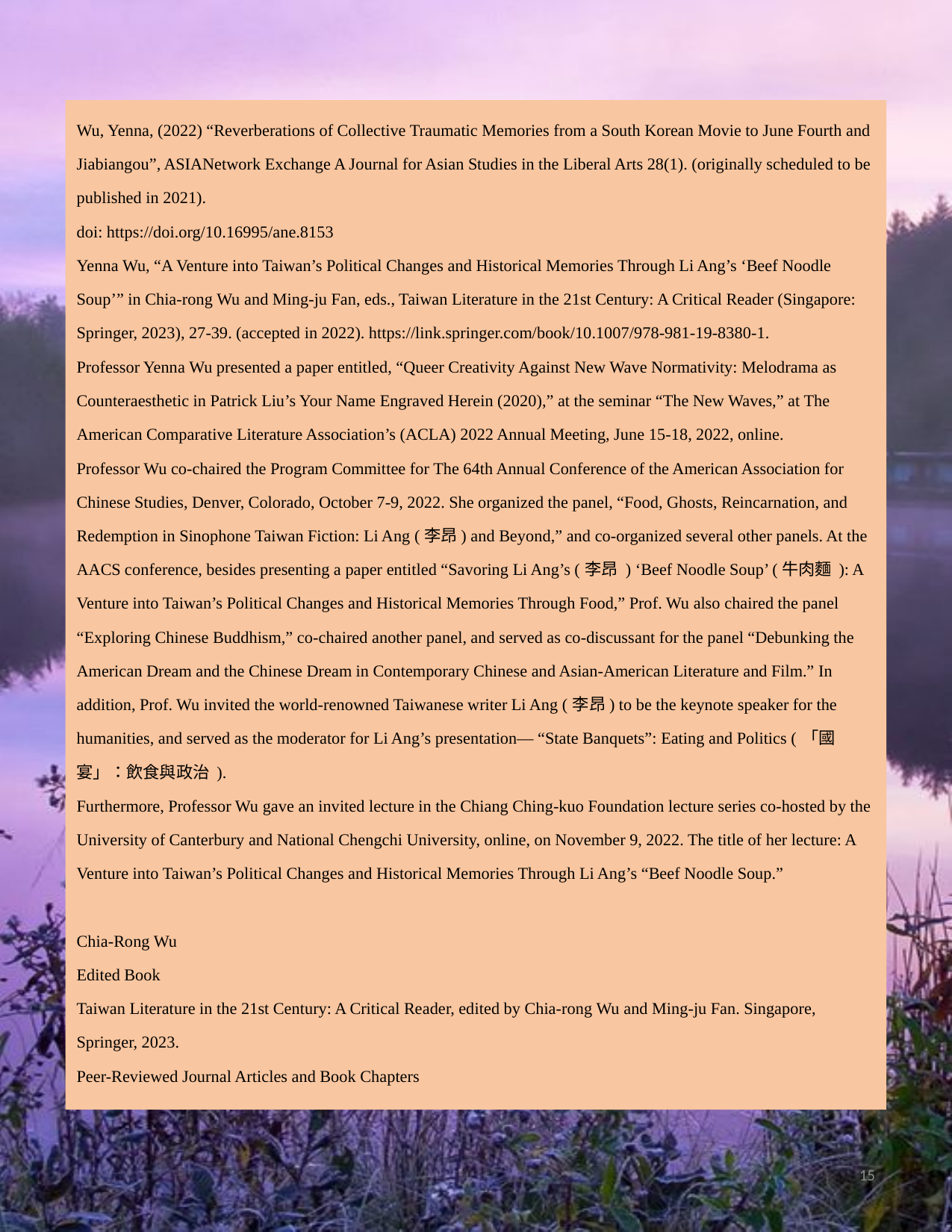

Wu, Yenna, (2022) “Reverberations of Collective Traumatic Memories from a South Korean Movie to June Fourth and Jiabiangou”, ASIANetwork Exchange A Journal for Asian Studies in the Liberal Arts 28(1). (originally scheduled to be published in 2021).
doi: https://doi.org/10.16995/ane.8153
Yenna Wu, “A Venture into Taiwan’s Political Changes and Historical Memories Through Li Ang’s ‘Beef Noodle Soup’” in Chia-rong Wu and Ming-ju Fan, eds., Taiwan Literature in the 21st Century: A Critical Reader (Singapore: Springer, 2023), 27-39. (accepted in 2022). https://link.springer.com/book/10.1007/978-981-19-8380-1.
Professor Yenna Wu presented a paper entitled, “Queer Creativity Against New Wave Normativity: Melodrama as Counteraesthetic in Patrick Liu’s Your Name Engraved Herein (2020),” at the seminar “The New Waves,” at The American Comparative Literature Association’s (ACLA) 2022 Annual Meeting, June 15-18, 2022, online.
Professor Wu co-chaired the Program Committee for The 64th Annual Conference of the American Association for Chinese Studies, Denver, Colorado, October 7-9, 2022. She organized the panel, “Food, Ghosts, Reincarnation, and Redemption in Sinophone Taiwan Fiction: Li Ang (李昂) and Beyond,” and co-organized several other panels. At the AACS conference, besides presenting a paper entitled “Savoring Li Ang’s (李昂 ) ‘Beef Noodle Soup’ (牛肉麵 ): A Venture into Taiwan’s Political Changes and Historical Memories Through Food,” Prof. Wu also chaired the panel “Exploring Chinese Buddhism,” co-chaired another panel, and served as co-discussant for the panel “Debunking the American Dream and the Chinese Dream in Contemporary Chinese and Asian-American Literature and Film.” In addition, Prof. Wu invited the world-renowned Taiwanese writer Li Ang (李昂) to be the keynote speaker for the humanities, and served as the moderator for Li Ang’s presentation— “State Banquets”: Eating and Politics (「國宴」：飲食與政治 ).
Furthermore, Professor Wu gave an invited lecture in the Chiang Ching-kuo Foundation lecture series co-hosted by the University of Canterbury and National Chengchi University, online, on November 9, 2022. The title of her lecture: A Venture into Taiwan’s Political Changes and Historical Memories Through Li Ang’s “Beef Noodle Soup.”

Chia-Rong Wu
Edited Book
Taiwan Literature in the 21st Century: A Critical Reader, edited by Chia-rong Wu and Ming-ju Fan. Singapore, Springer, 2023.
Peer-Reviewed Journal Articles and Book Chapters
15